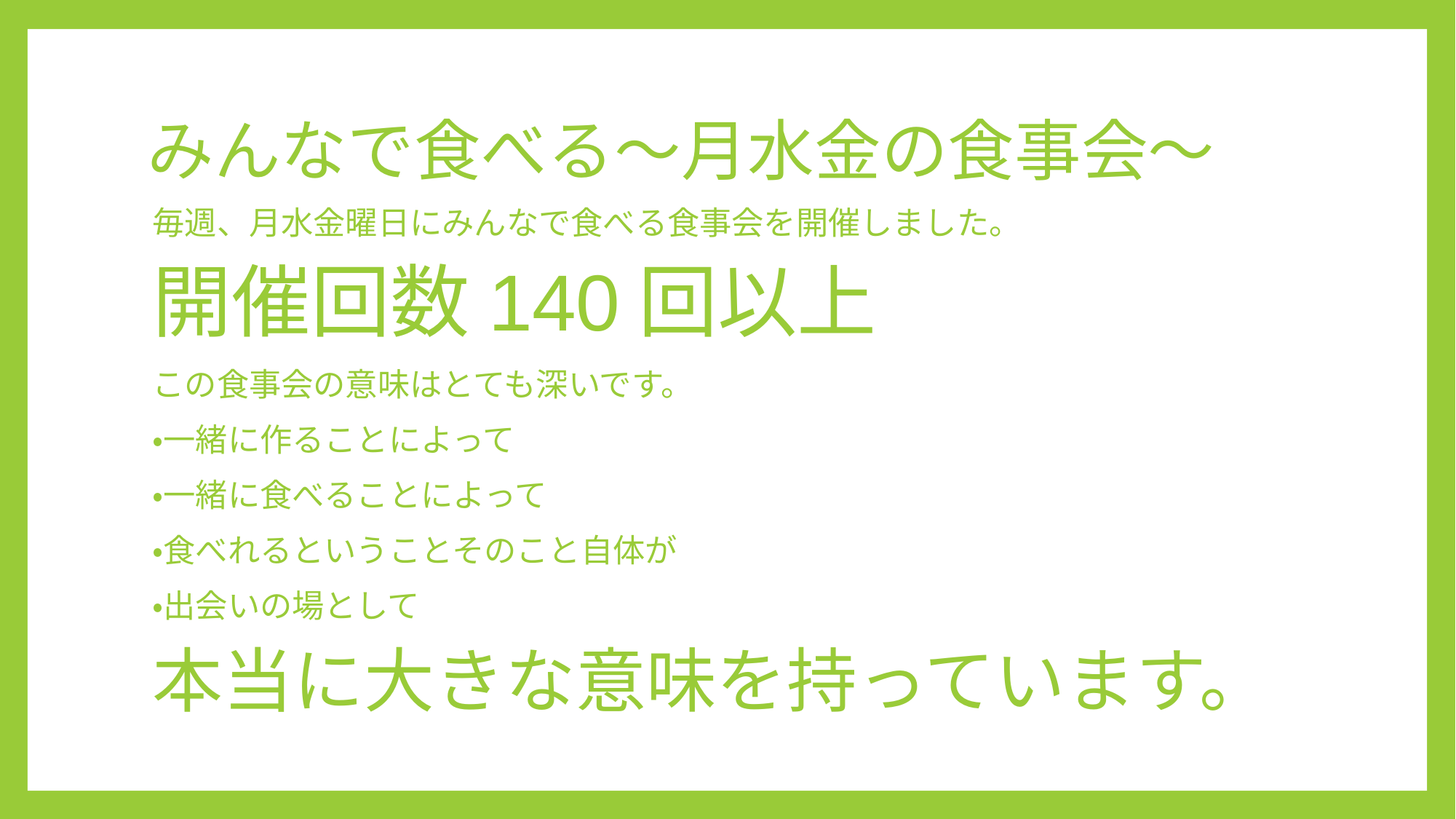

# みんなで食べる～月水金の食事会～
毎週、月水金曜日にみんなで食べる食事会を開催しました。
開催回数140回以上
この食事会の意味はとても深いです。
・一緒に作ることによって
・一緒に食べることによって
・食べれるということそのこと自体が
・出会いの場として
本当に大きな意味を持っています。